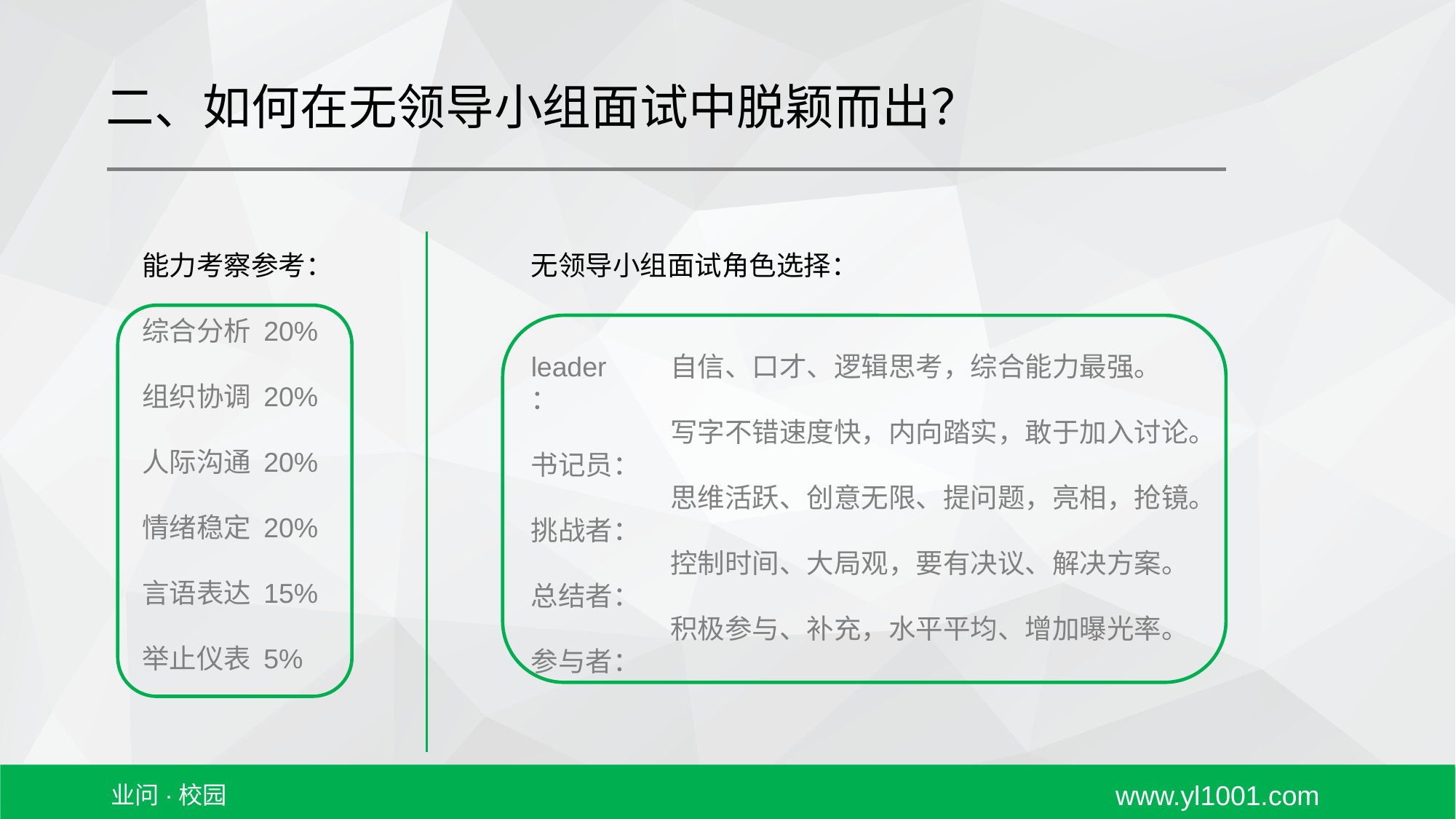

二、如何在无领导小组面试中脱颖而出？
能力考察参考：

综合分析 20%

组织协调 20%

人际沟通 20%

情绪稳定 20%

言语表达 15%

举止仪表 5%

无领导小组面试角色选择：

leader：

书记员：

挑战者：

总结者：

参与者：
自信、口才、逻辑思考，综合能力最强。

写字不错速度快，内向踏实，敢于加入讨论。

思维活跃、创意无限、提问题，亮相，抢镜。

控制时间、大局观，要有决议、解决方案。

积极参与、补充，水平平均、增加曝光率。